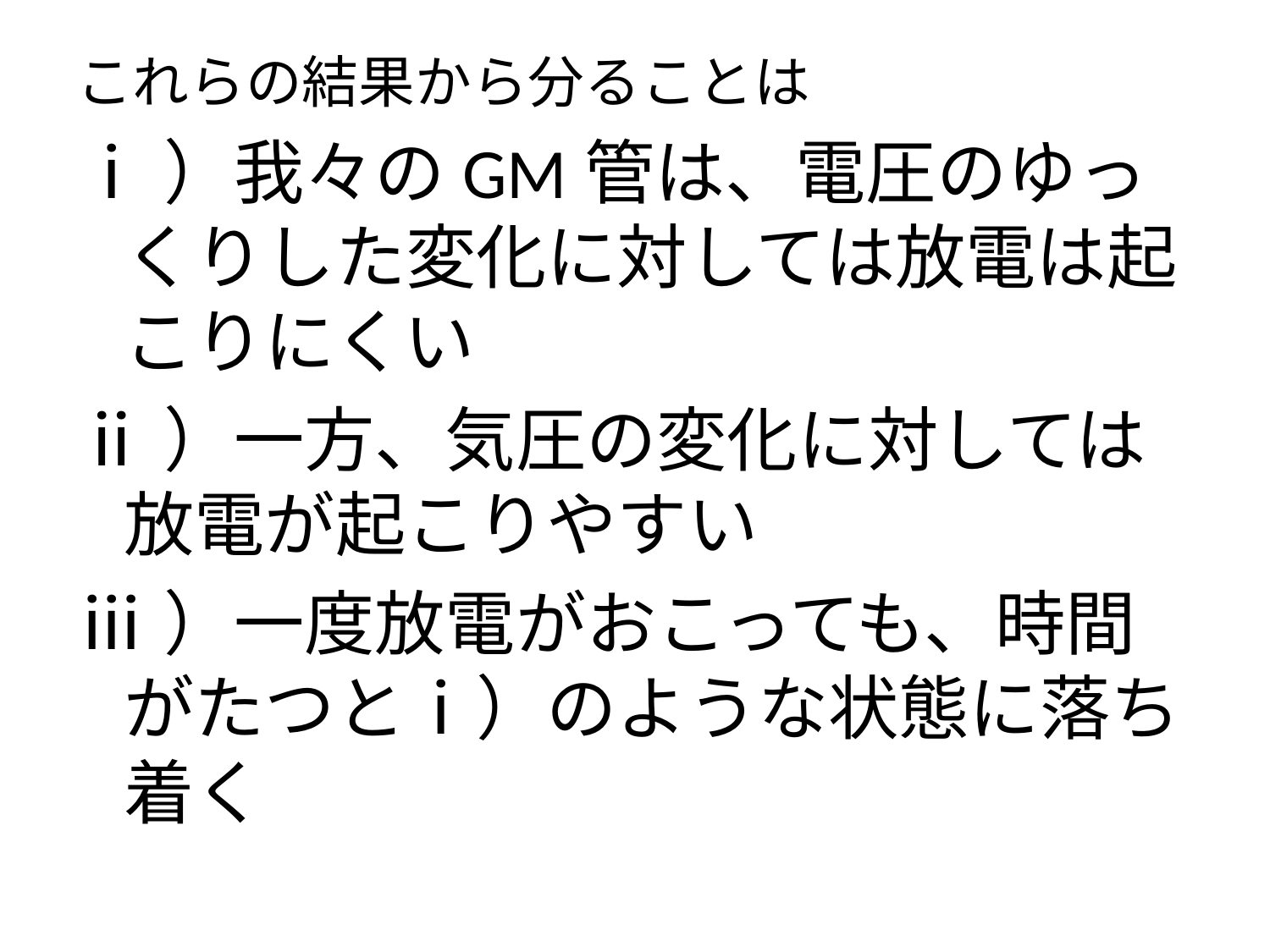

これらの結果から分ることは
ⅰ）我々のGM管は、電圧のゆっくりした変化に対しては放電は起こりにくい
ⅱ）一方、気圧の変化に対しては放電が起こりやすい
ⅲ）一度放電がおこっても、時間がたつとⅰ）のような状態に落ち着く